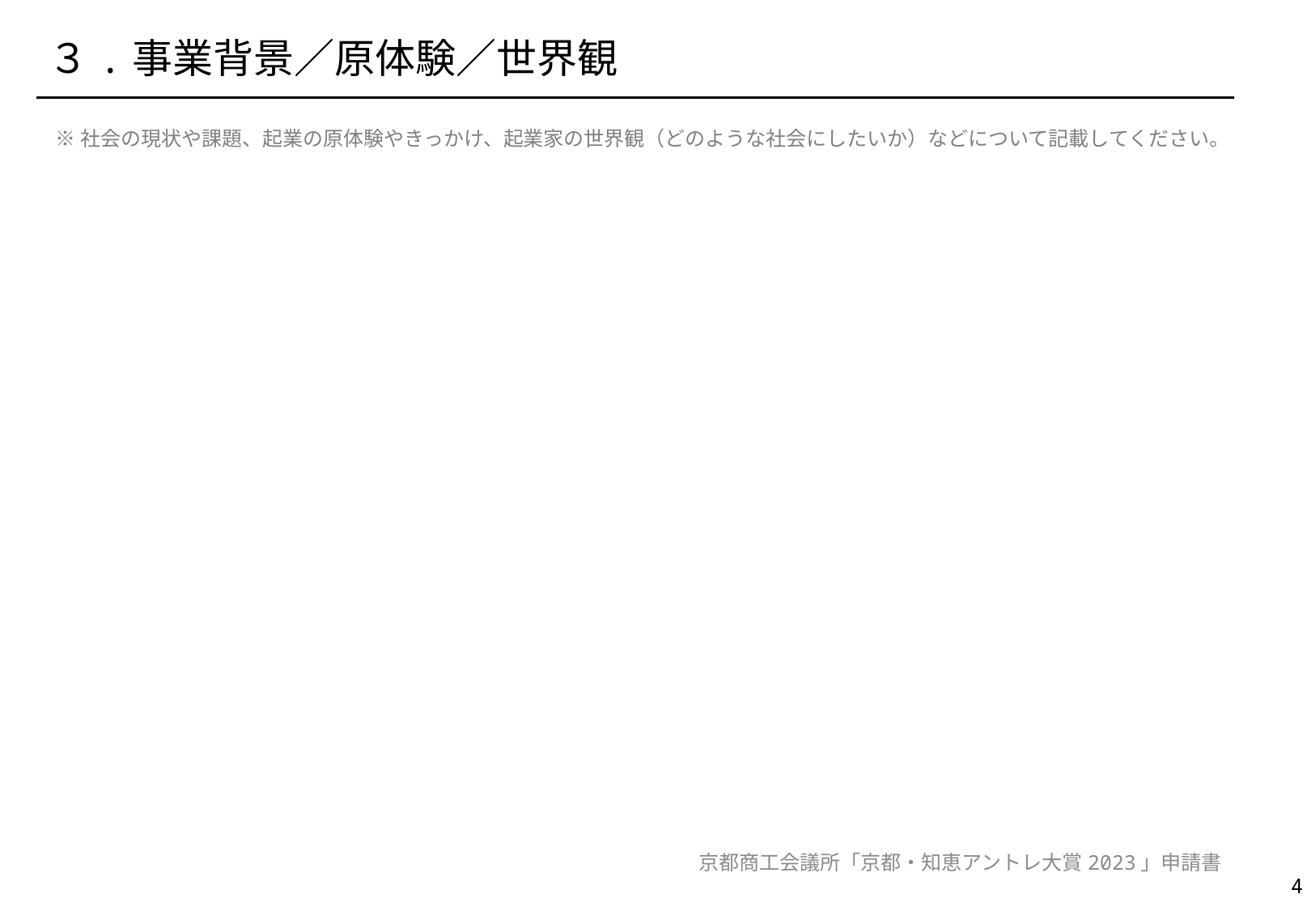

３.事業背景／原体験／世界観
※社会の現状や課題、起業の原体験やきっかけ、起業家の世界観（どのような社会にしたいか）などについて記載してください。
京都商工会議所「京都・知恵アントレ大賞2023」申請書
4